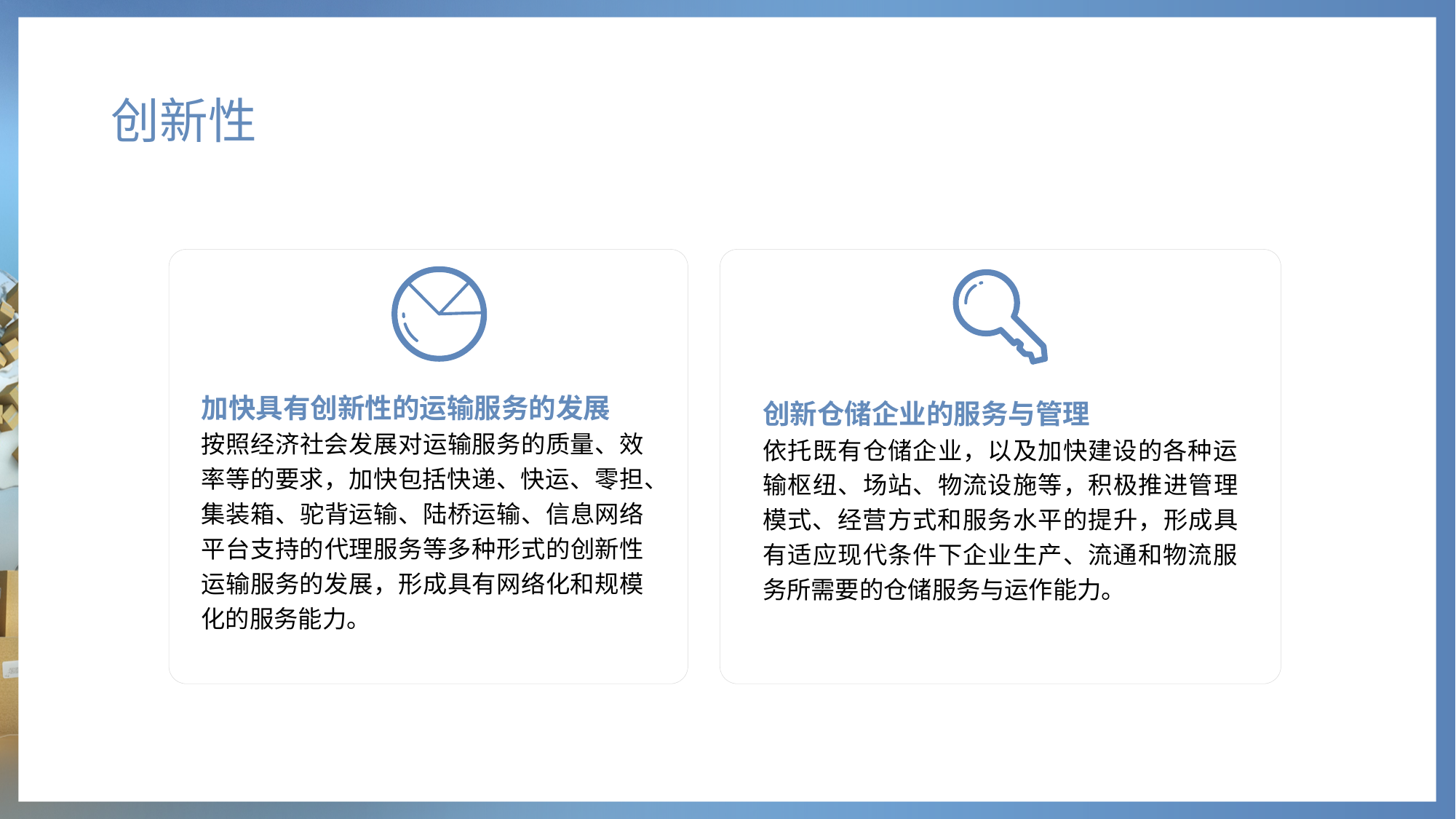

# 创新性

加快具有创新性的运输服务的发展
按照经济社会发展对运输服务的质量、效率等的要求，加快包括快递、快运、零担、集装箱、驼背运输、陆桥运输、信息网络平台支持的代理服务等多种形式的创新性运输服务的发展，形成具有网络化和规模化的服务能力。

创新仓储企业的服务与管理
依托既有仓储企业，以及加快建设的各种运输枢纽、场站、物流设施等，积极推进管理模式、经营方式和服务水平的提升，形成具有适应现代条件下企业生产、流通和物流服务所需要的仓储服务与运作能力。